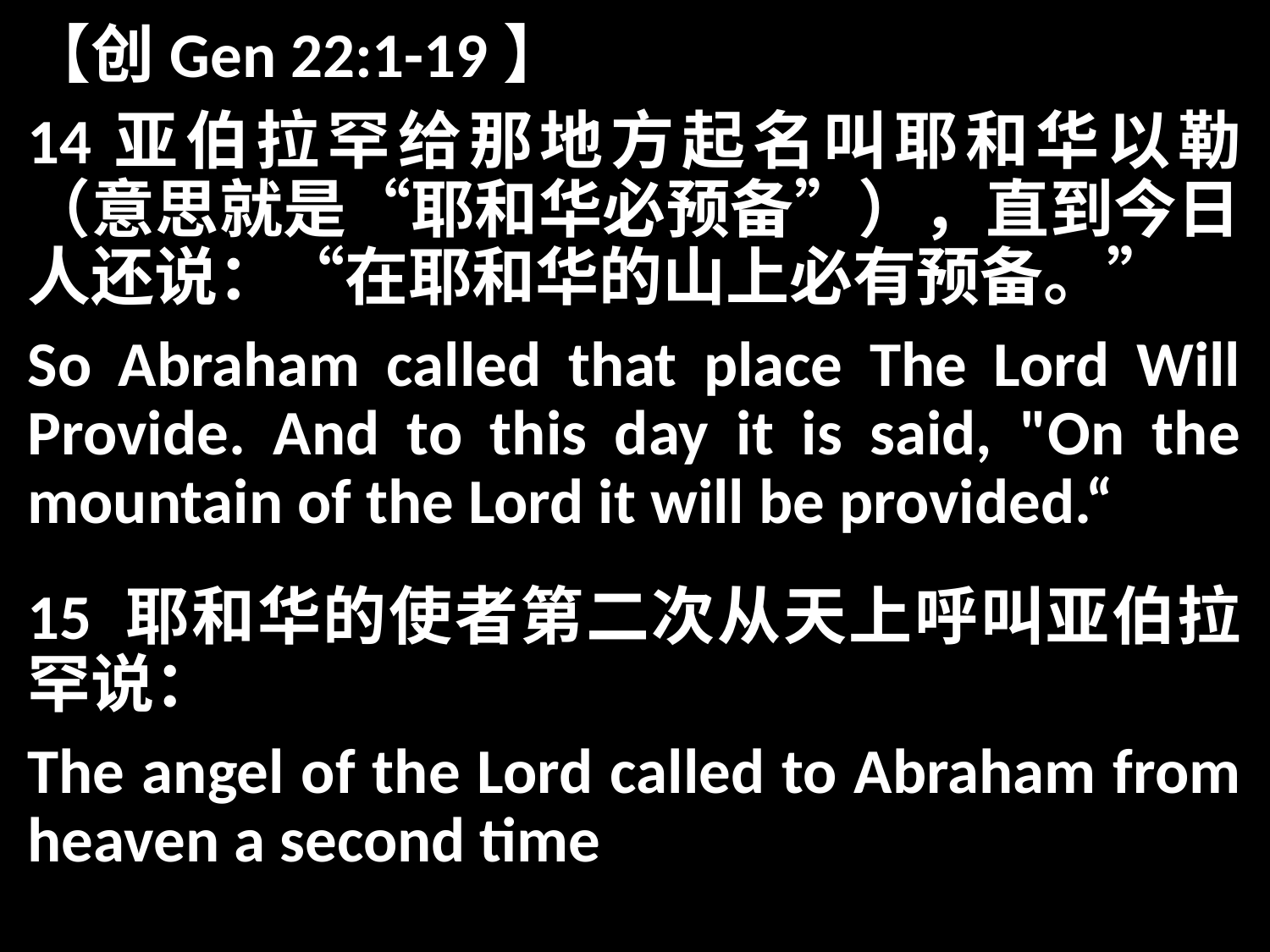

【创Gen 22:1-19】
14亚伯拉罕给那地方起名叫耶和华以勒（意思就是“耶和华必预备”），直到今日人还说：“在耶和华的山上必有预备。”
So Abraham called that place The Lord Will Provide. And to this day it is said, "On the mountain of the Lord it will be provided.“

15 耶和华的使者第二次从天上呼叫亚伯拉罕说：
The angel of the Lord called to Abraham from heaven a second time